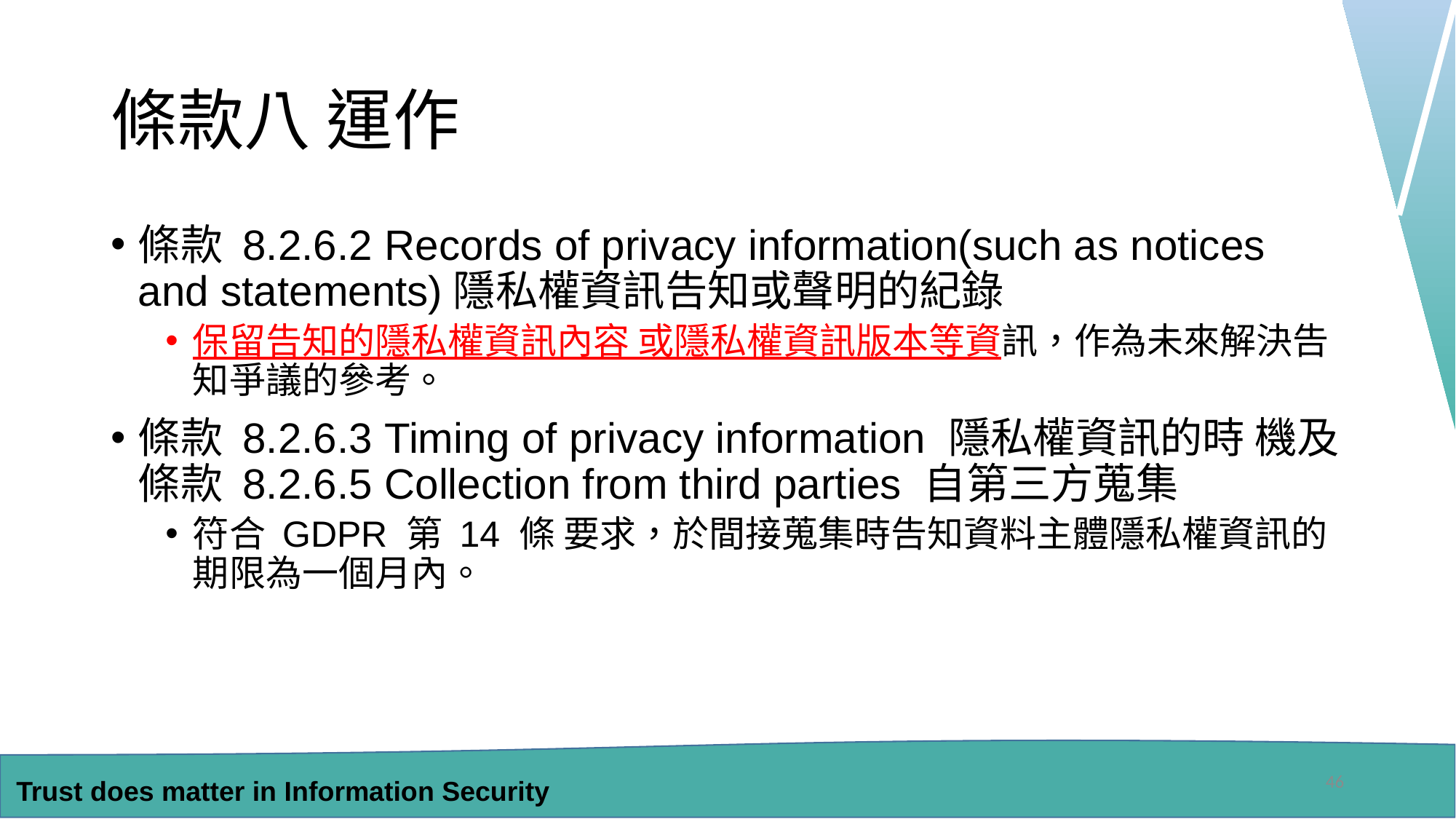

# 條款八 運作
條款 8.2.6.2 Records of privacy information(such as notices and statements)隱私權資訊告知或聲明的紀錄
保留告知的隱私權資訊內容 或隱私權資訊版本等資訊，作為未來解決告知爭議的參考。
條款 8.2.6.3 Timing of privacy information 隱私權資訊的時 機及條款 8.2.6.5 Collection from third parties 自第三方蒐集
符合 GDPR 第 14 條 要求，於間接蒐集時告知資料主體隱私權資訊的期限為一個月內。

46